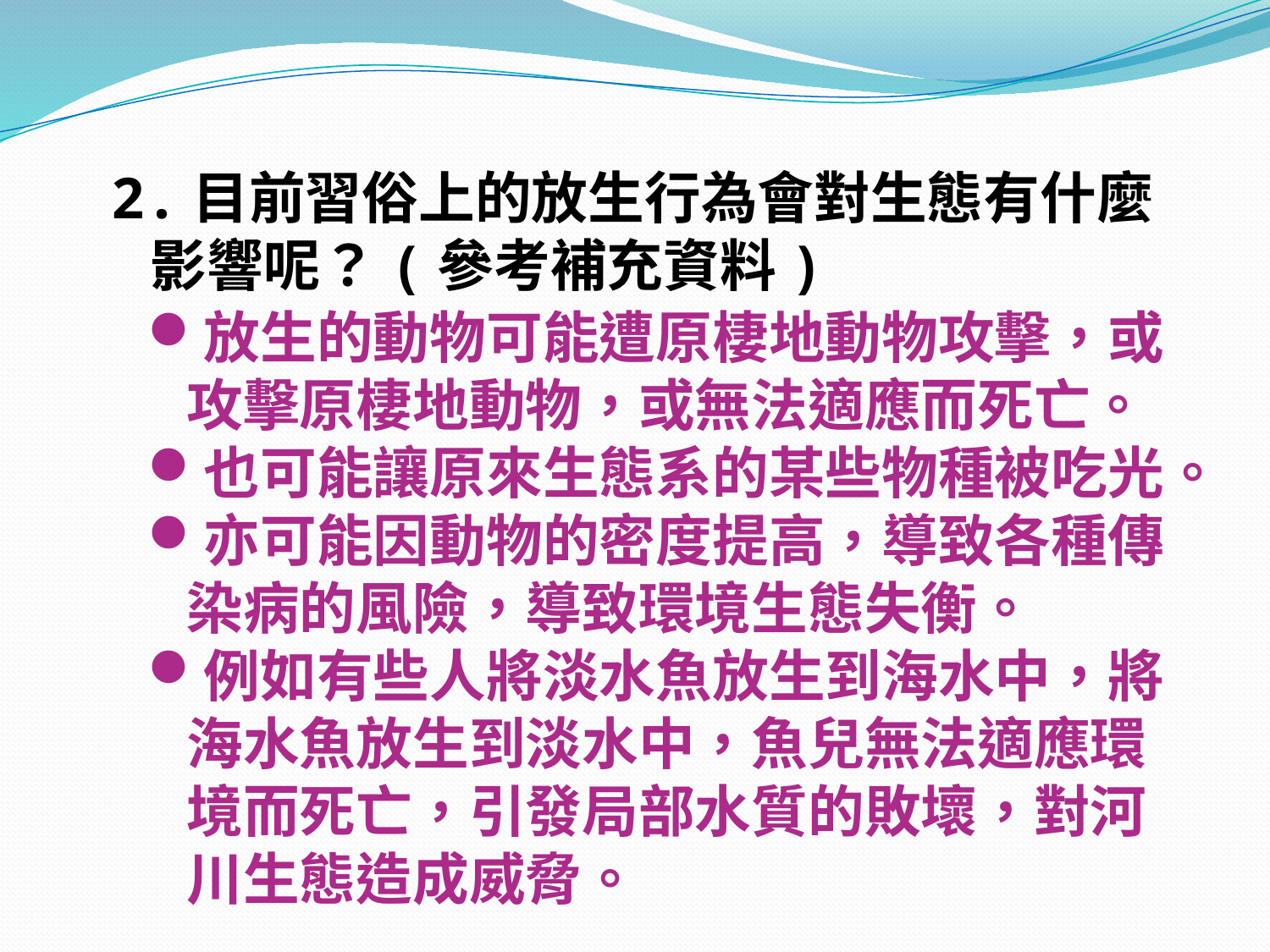

2.目前習俗上的放生行為會對生態有什麼
  影響呢？(參考補充資料)
放生的動物可能遭原棲地動物攻擊，或
  攻擊原棲地動物，或無法適應而死亡。
也可能讓原來生態系的某些物種被吃光。
亦可能因動物的密度提高，導致各種傳
  染病的風險，導致環境生態失衡。
例如有些人將淡水魚放生到海水中，將
  海水魚放生到淡水中，魚兒無法適應環
  境而死亡，引發局部水質的敗壞，對河
  川生態造成威脅。